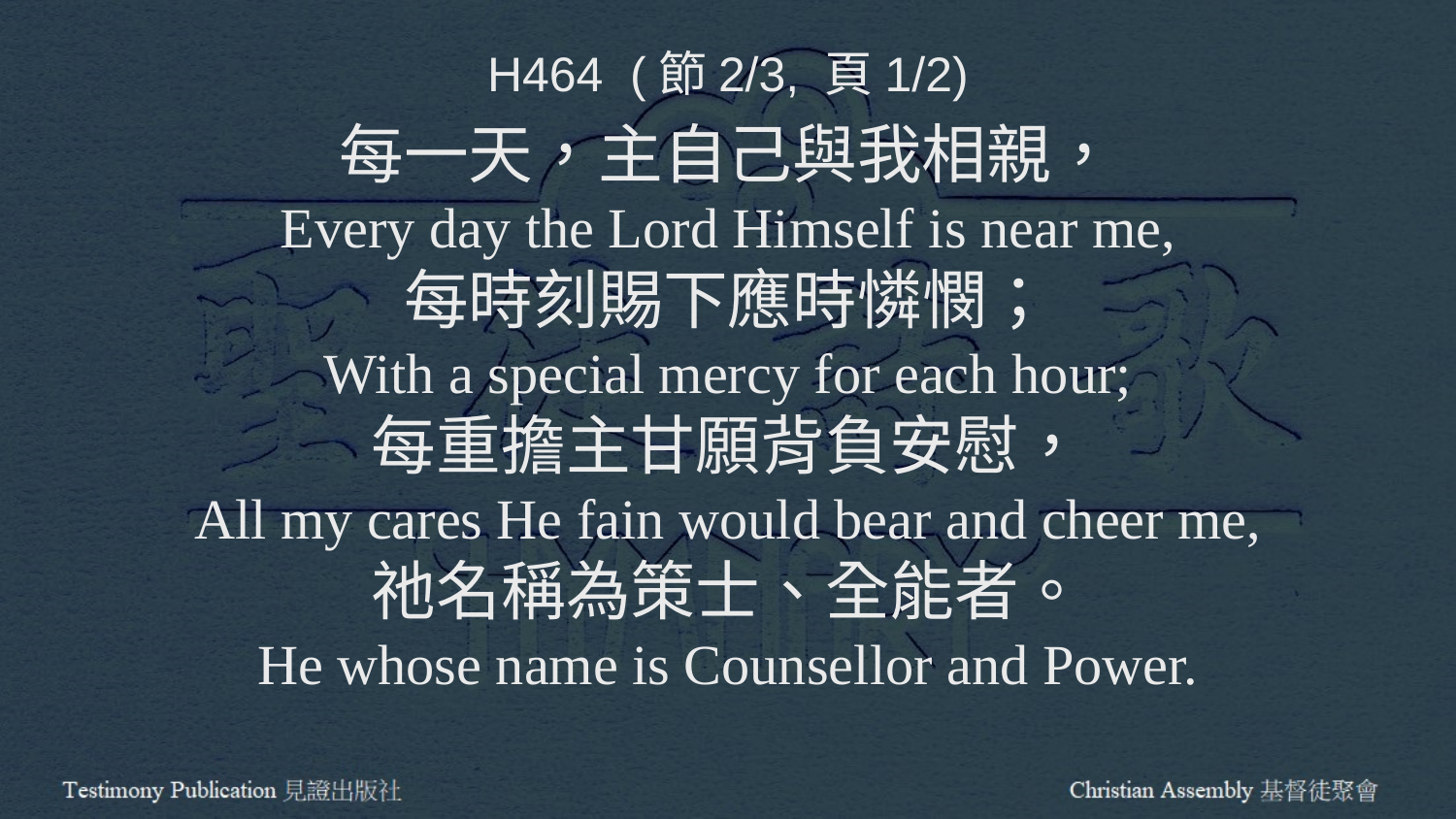

H464  (節2/3, 頁1/2)
每一天，主自己與我相親，
Every day the Lord Himself is near me,
每時刻賜下應時憐憫；
With a special mercy for each hour;
每重擔主甘願背負安慰，
All my cares He fain would bear and cheer me,
祂名稱為策士、全能者。
He whose name is Counsellor and Power.